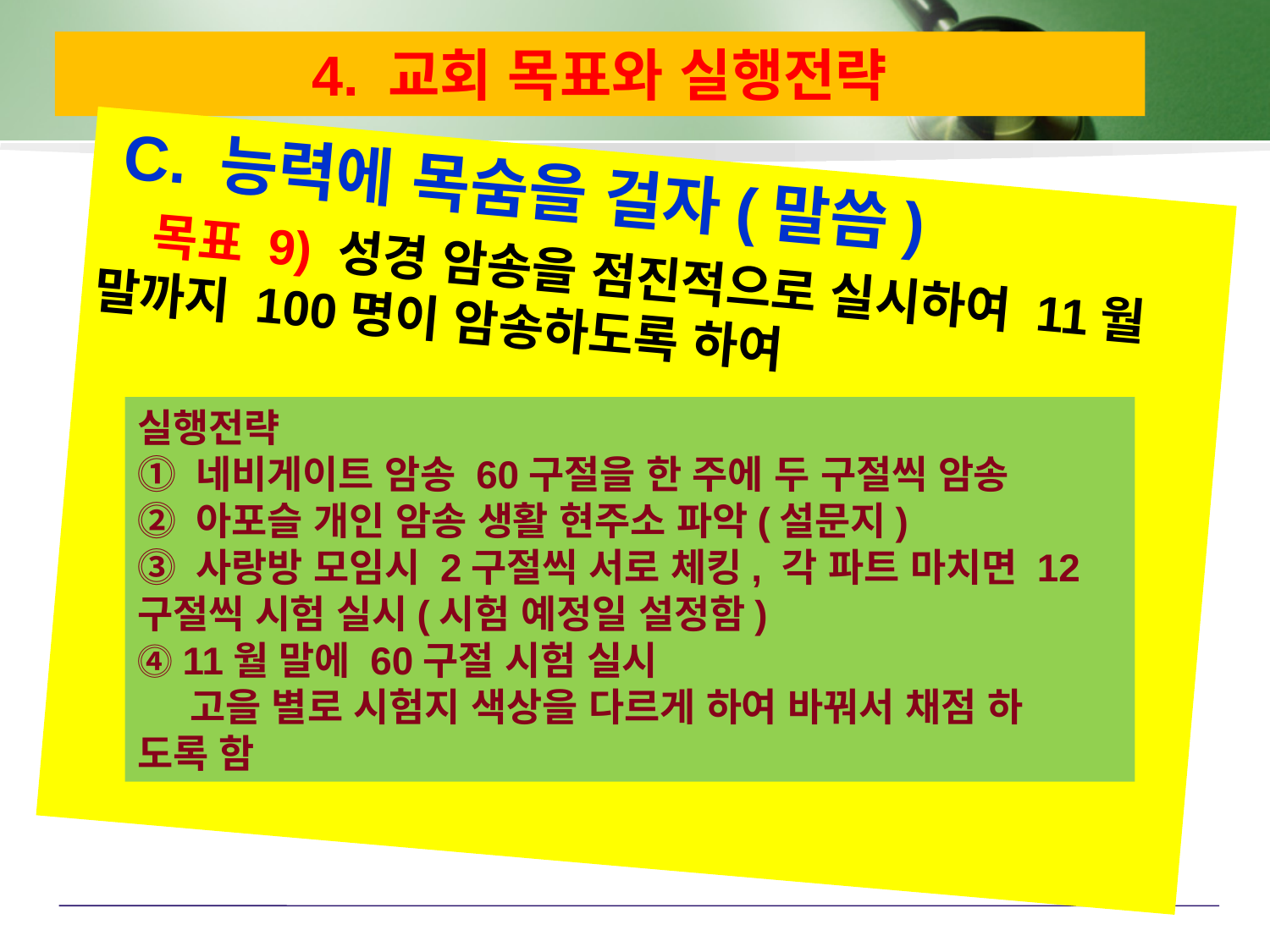

# 4. 교회 목표와 실행전략
 C. 능력에 목숨을 걸자(말씀)
   목표 9) 성경 암송을 점진적으로 실시하여 11월 말까지 100명이 암송하도록 하여

실행전략
⓵ 네비게이트 암송 60구절을 한 주에 두 구절씩 암송
⓶ 아포슬 개인 암송 생활 현주소 파악(설문지)
⓷ 사랑방 모임시 2구절씩 서로 체킹, 각 파트 마치면 12구절씩 시험 실시(시험 예정일 설정함)
⓸ 11월 말에 60구절 시험 실시
    고을 별로 시험지 색상을 다르게 하여 바꿔서 채점 하   도록 함